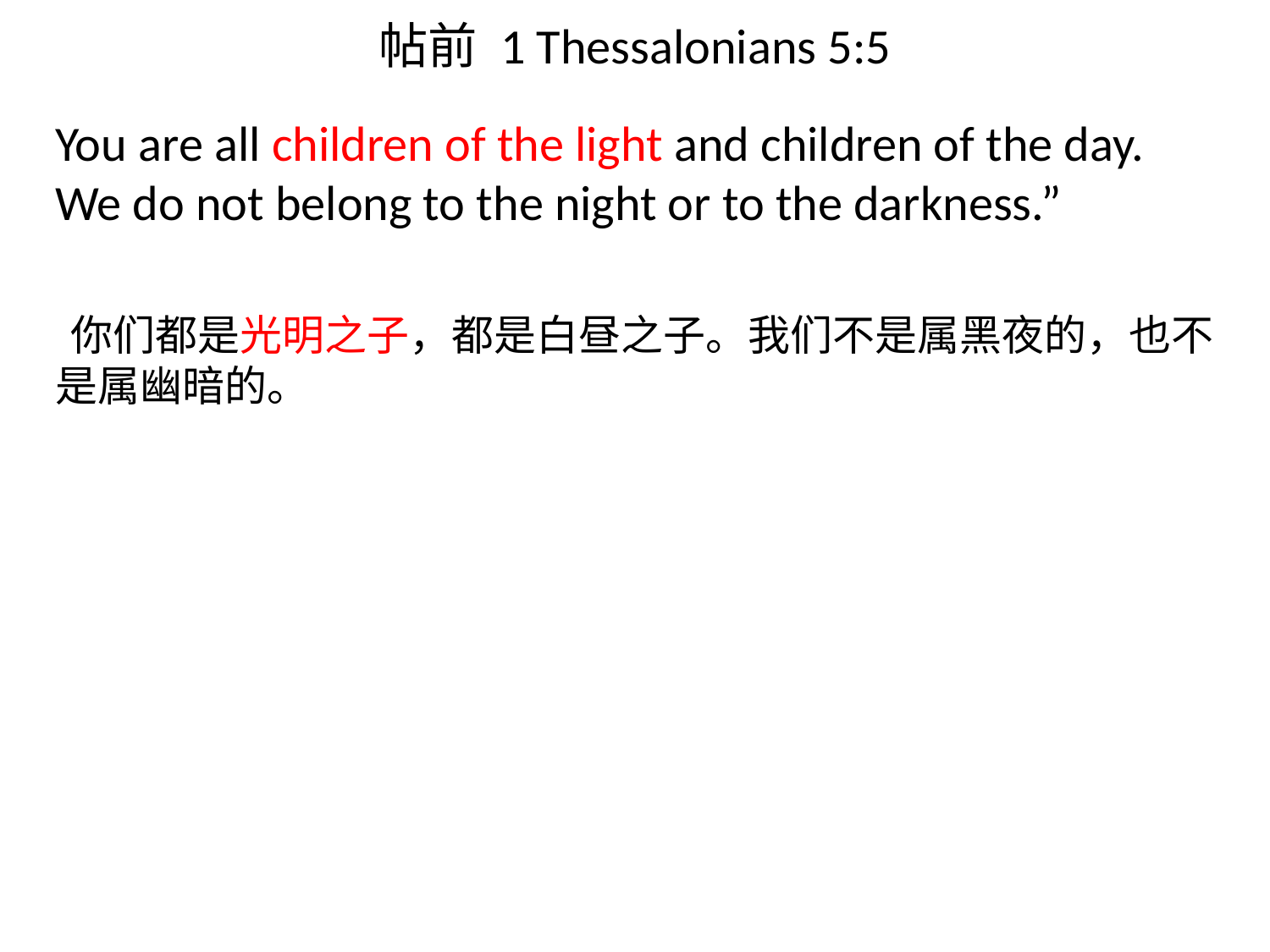

# 帖前 1 Thessalonians 5:5
You are all children of the light and children of the day. We do not belong to the night or to the darkness.”

 你们都是光明之子，都是白昼之子。我们不是属黑夜的，也不是属幽暗的。